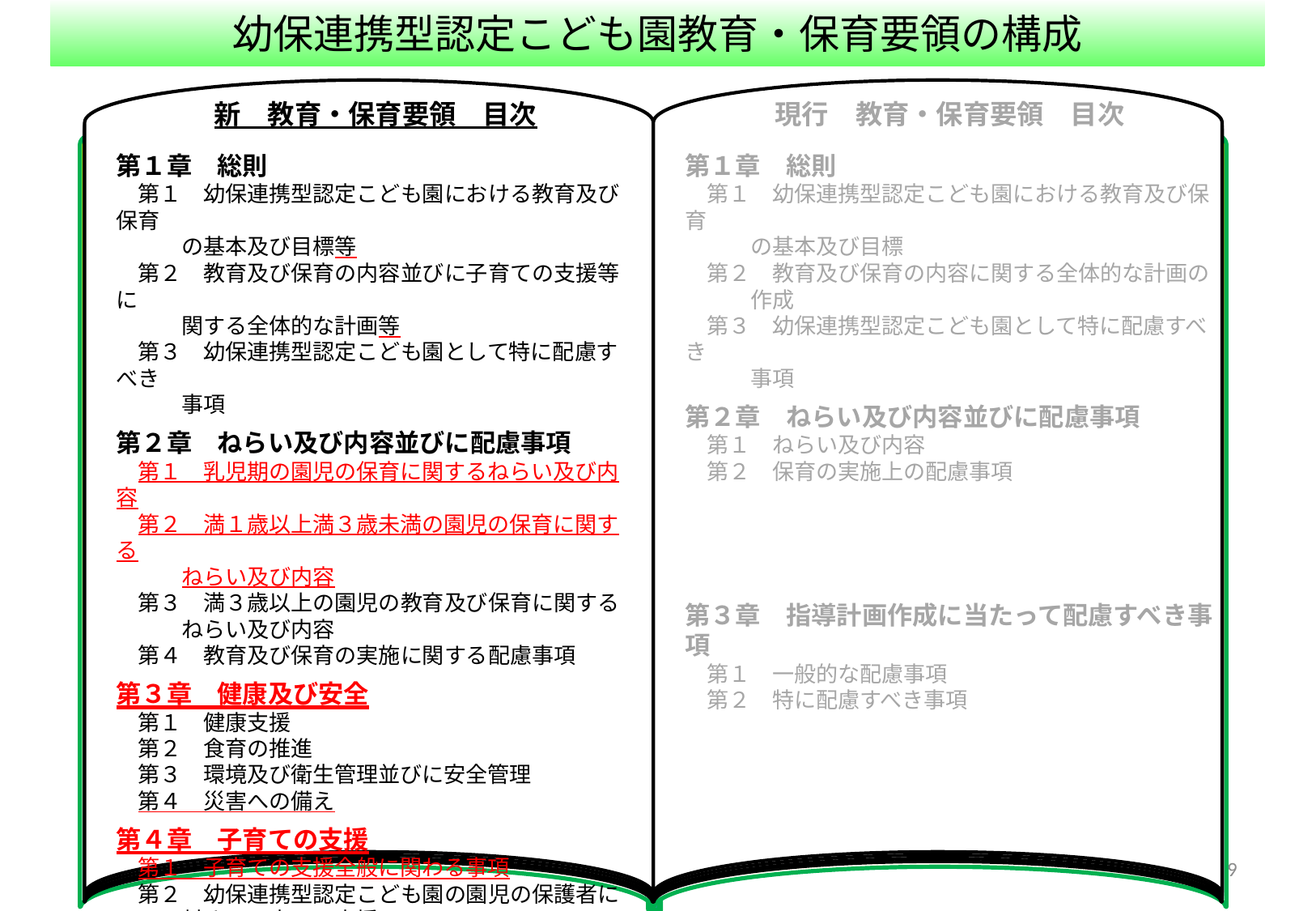

幼保連携型認定こども園教育・保育要領の構成

新　教育・保育要領　目次

第１章　総則
　第１　幼保連携型認定こども園における教育及び保育
　　　の基本及び目標等
　第２　教育及び保育の内容並びに子育ての支援等に
　　　関する全体的な計画等
　第３　幼保連携型認定こども園として特に配慮すべき
　　　事項

第２章　ねらい及び内容並びに配慮事項
　第１　乳児期の園児の保育に関するねらい及び内容
　第２　満１歳以上満３歳未満の園児の保育に関する
　　　ねらい及び内容
　第３　満３歳以上の園児の教育及び保育に関する
　　　ねらい及び内容
　第４　教育及び保育の実施に関する配慮事項

第３章　健康及び安全
　第１　健康支援
　第２　食育の推進
　第３　環境及び衛生管理並びに安全管理
　第４　災害への備え

第４章　子育ての支援
　第１　子育ての支援全般に関わる事項
　第２　幼保連携型認定こども園の園児の保護者に
　　　対する子育ての支援
　第３　地域における子育て家庭の保護者等に対する
　　　　支援
現行　教育・保育要領　目次

第１章　総則
　第１　幼保連携型認定こども園における教育及び保育
　　　の基本及び目標
　第２　教育及び保育の内容に関する全体的な計画の
　　　作成
　第３　幼保連携型認定こども園として特に配慮すべき
　　　事項

第２章　ねらい及び内容並びに配慮事項
　第１　ねらい及び内容
　第２　保育の実施上の配慮事項

第３章　指導計画作成に当たって配慮すべき事項
　第１　一般的な配慮事項
　第２　特に配慮すべき事項
9